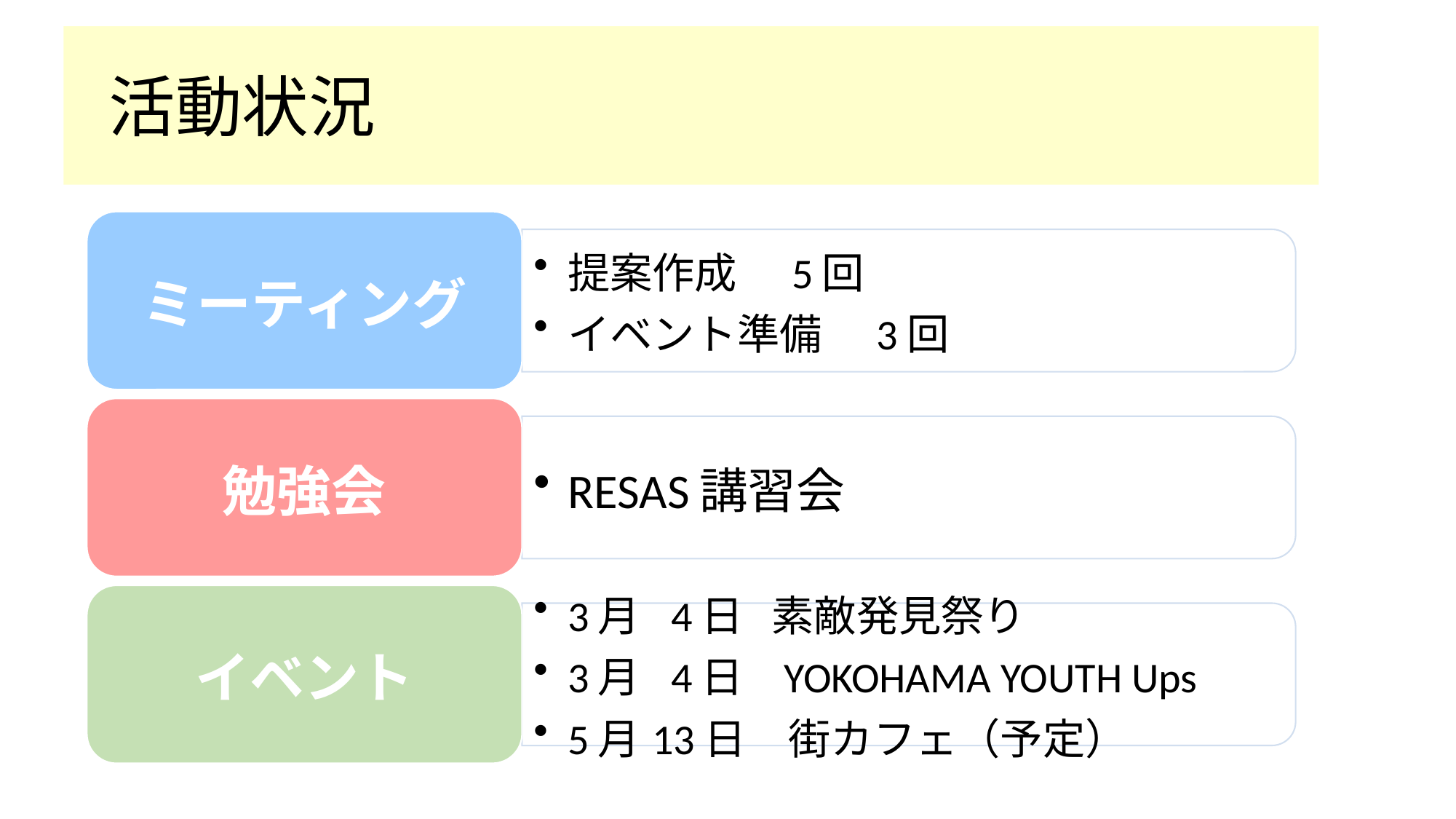

活動状況
ミーティング
提案作成　5回
イベント準備　3回
勉強会
RESAS講習会
イベント
3月  4日   素敵発見祭り
5月13日　街カフェ（予定）
3月  4日   YOKOHAMA YOUTH Ups